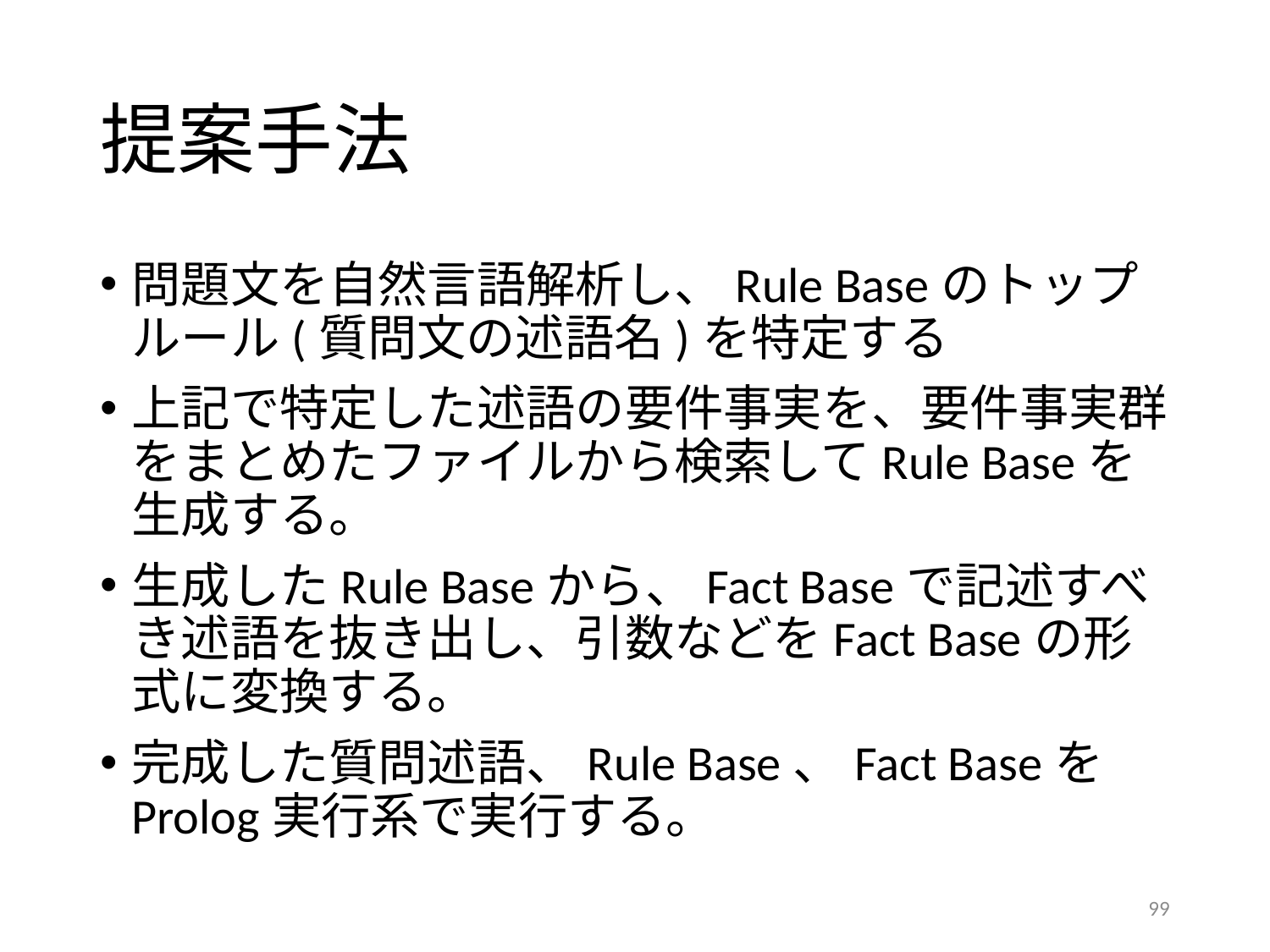

# 提案手法
問題文を自然言語解析し、Rule Baseのトップルール(質問文の述語名)を特定する
上記で特定した述語の要件事実を、要件事実群をまとめたファイルから検索してRule Baseを生成する。
生成したRule Baseから、Fact Baseで記述すべき述語を抜き出し、引数などをFact Baseの形式に変換する。
完成した質問述語、Rule Base、Fact BaseをProlog実行系で実行する。

99